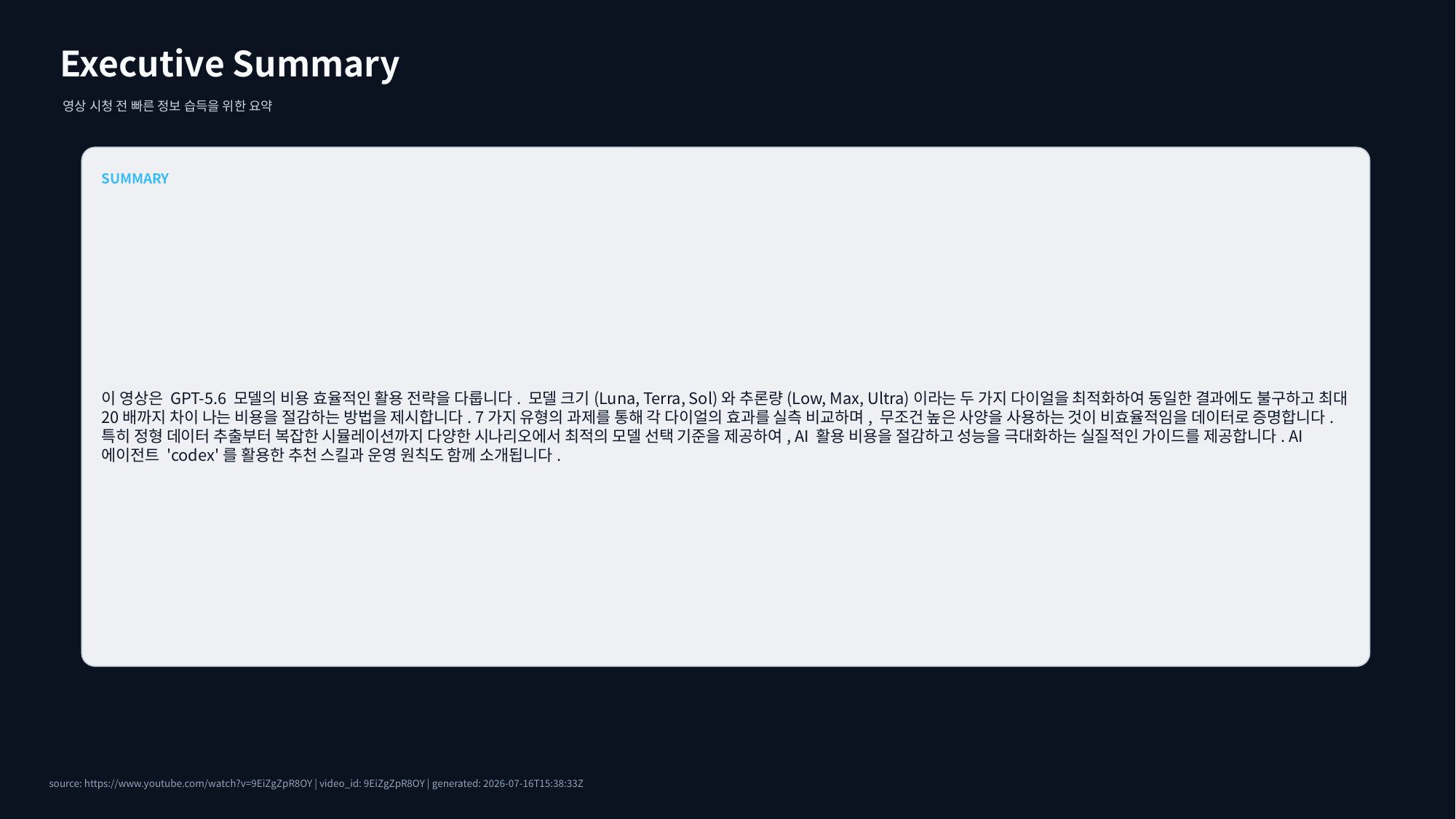

Executive Summary
영상 시청 전 빠른 정보 습득을 위한 요약

SUMMARY
이 영상은 GPT-5.6 모델의 비용 효율적인 활용 전략을 다룹니다. 모델 크기(Luna, Terra, Sol)와 추론량(Low, Max, Ultra)이라는 두 가지 다이얼을 최적화하여 동일한 결과에도 불구하고 최대 20배까지 차이 나는 비용을 절감하는 방법을 제시합니다. 7가지 유형의 과제를 통해 각 다이얼의 효과를 실측 비교하며, 무조건 높은 사양을 사용하는 것이 비효율적임을 데이터로 증명합니다. 특히 정형 데이터 추출부터 복잡한 시뮬레이션까지 다양한 시나리오에서 최적의 모델 선택 기준을 제공하여, AI 활용 비용을 절감하고 성능을 극대화하는 실질적인 가이드를 제공합니다. AI 에이전트 'codex'를 활용한 추천 스킬과 운영 원칙도 함께 소개됩니다.
source: https://www.youtube.com/watch?v=9EiZgZpR8OY | video_id: 9EiZgZpR8OY | generated: 2026-07-16T15:38:33Z